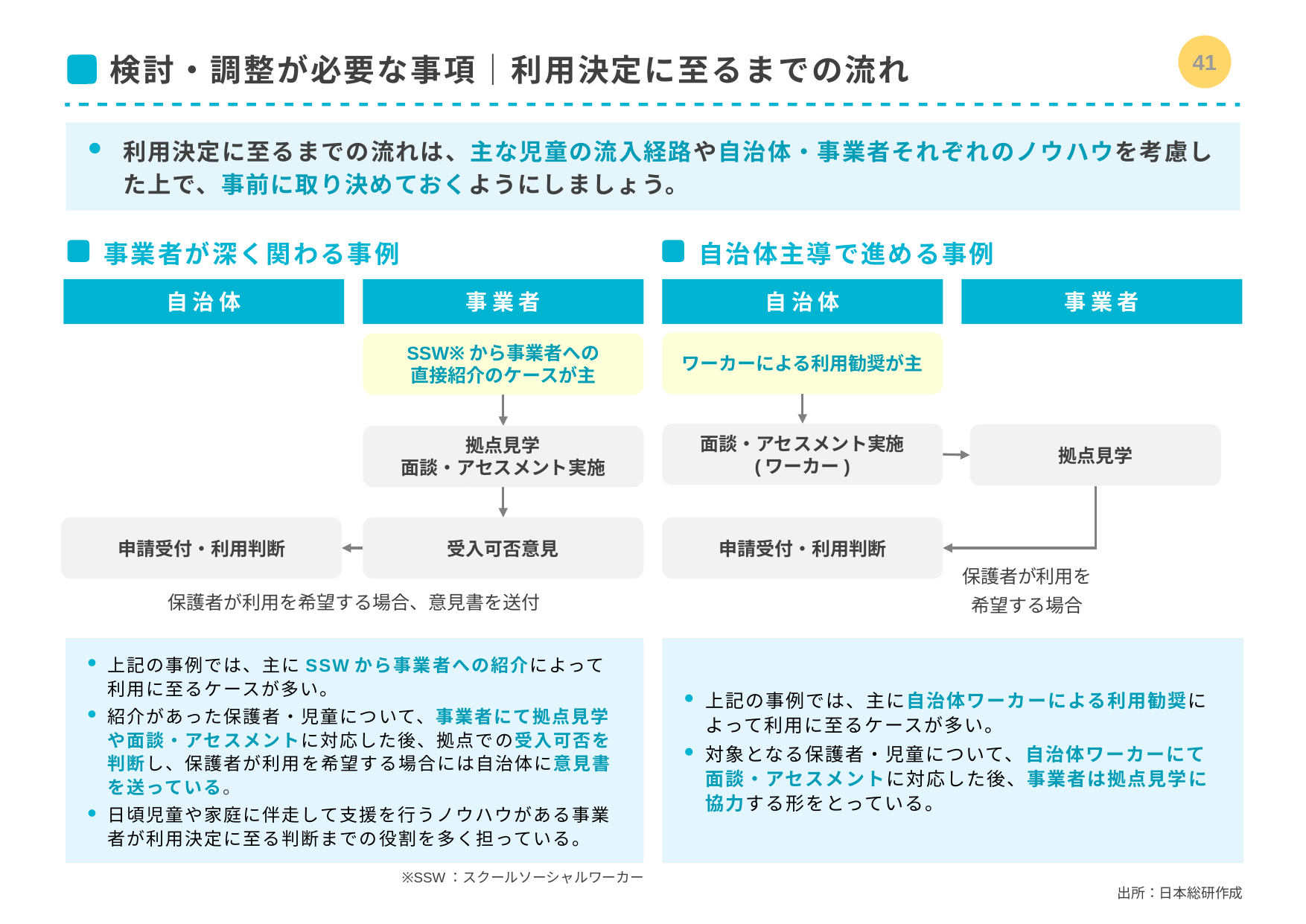

41
# 検討・調整が必要な事項｜利用決定に至るまでの流れ
利用決定に至るまでの流れは、主な児童の流入経路や自治体・事業者それぞれのノウハウを考慮した上で、事前に取り決めておくようにしましょう。
事業者が深く関わる事例

自治体主導で進める事例

自治体
事業者
自治体
事業者
ワーカーによる利用勧奨が主
SSW※から事業者への
直接紹介のケースが主
面談・アセスメント実施
(ワーカー)
拠点見学
拠点見学
面談・アセスメント実施
申請受付・利用判断
受入可否意見
申請受付・利用判断
保護者が利用を
希望する場合
保護者が利用を希望する場合、意見書を送付
上記の事例では、主にSSWから事業者への紹介によって利用に至るケースが多い。
紹介があった保護者・児童について、事業者にて拠点見学や面談・アセスメントに対応した後、拠点での受入可否を判断し、保護者が利用を希望する場合には自治体に意見書を送っている。
日頃児童や家庭に伴走して支援を行うノウハウがある事業者が利用決定に至る判断までの役割を多く担っている。
上記の事例では、主に自治体ワーカーによる利用勧奨によって利用に至るケースが多い。
対象となる保護者・児童について、自治体ワーカーにて面談・アセスメントに対応した後、事業者は拠点見学に協力する形をとっている。
※SSW：スクールソーシャルワーカー
出所：日本総研作成